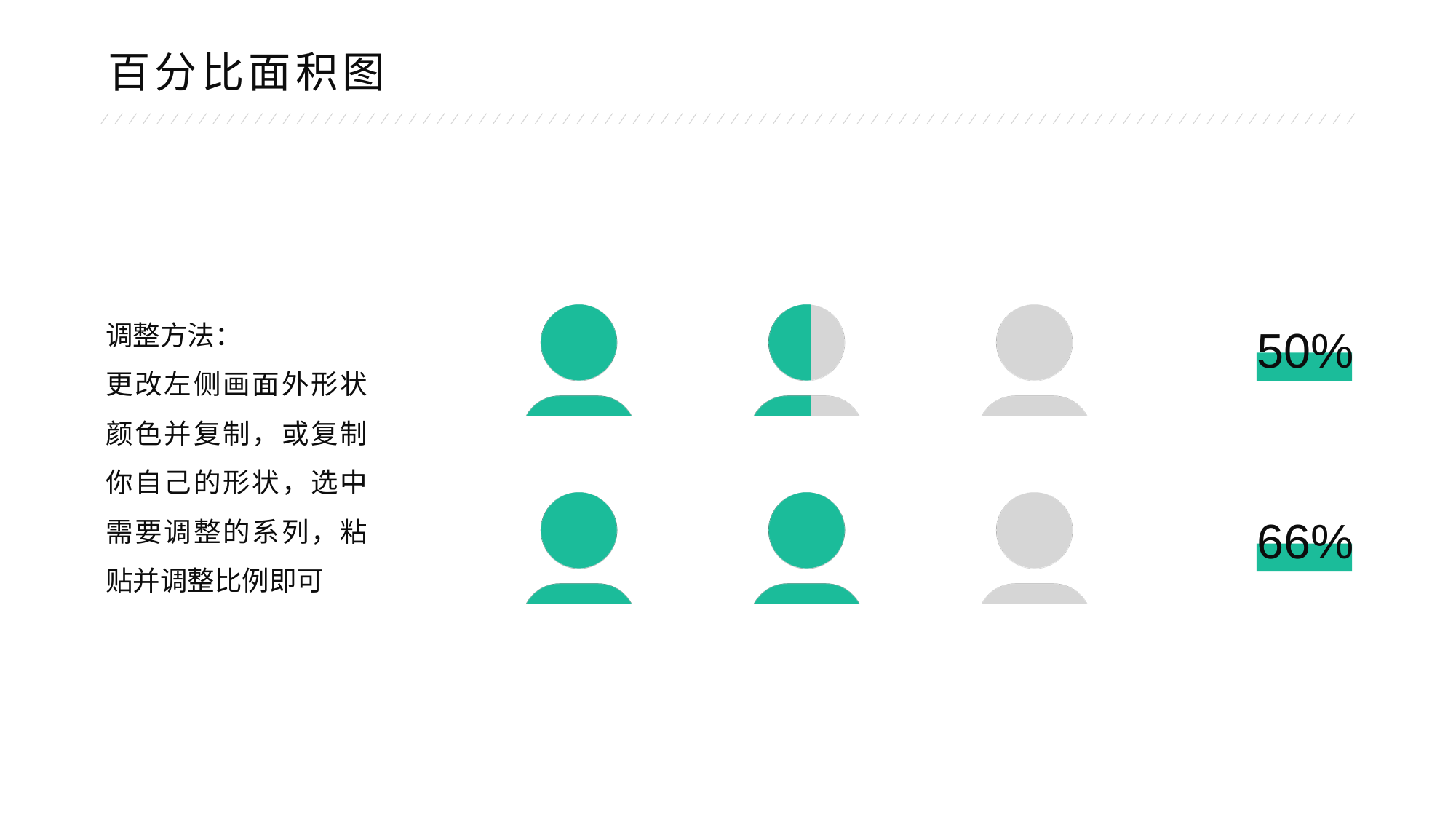

百分比面积图

### Chart

| Category | 系列 2 | 系列 1 |
|---|---|---|
| 男性比例 | 1.0 | 0.65 |
| 女性比例 | 1.0 | 0.5 |

调整方法：
更改左侧画面外形状颜色并复制，或复制你自己的形状，选中需要调整的系列，粘贴并调整比例即可
50%

66%